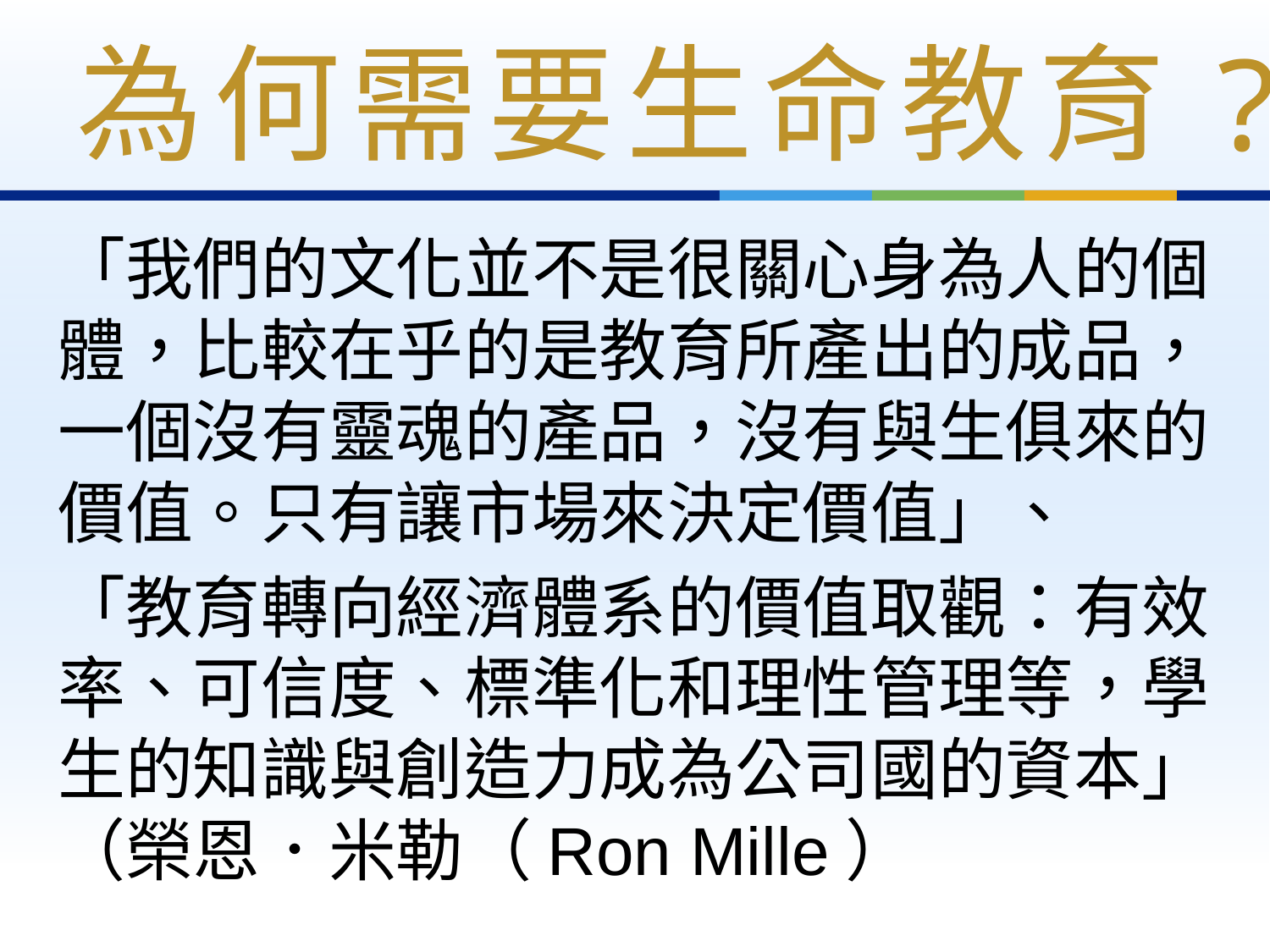

# 為何需要生命教育?
「我們的文化並不是很關心身為人的個體，比較在乎的是教育所產出的成品，一個沒有靈魂的產品，沒有與生俱來的價值。只有讓市場來決定價值」、
「教育轉向經濟體系的價值取觀：有效率、可信度、標準化和理性管理等，學生的知識與創造力成為公司國的資本」（榮恩．米勒（Ron Mille）